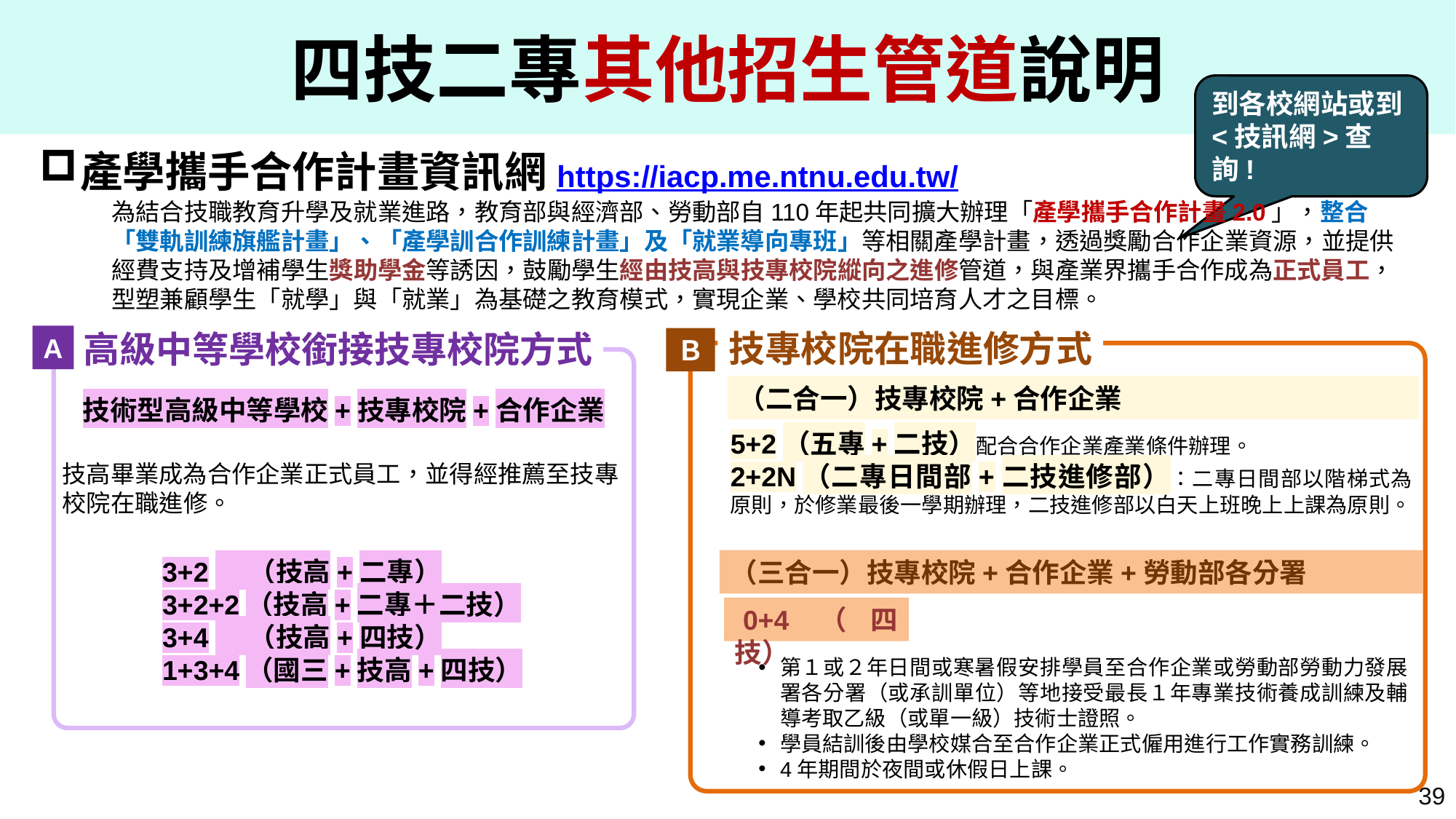

四技二專其他招生管道說明
到各校網站或到<技訊網>查詢!
產學攜手合作計畫資訊網https://iacp.me.ntnu.edu.tw/

為結合技職教育升學及就業進路，教育部與經濟部、勞動部自110年起共同擴大辦理「產學攜手合作計畫2.0」，整合「雙軌訓練旗艦計畫」、「產學訓合作訓練計畫」及「就業導向專班」等相關產學計畫，透過獎勵合作企業資源，並提供經費支持及增補學生獎助學金等誘因，鼓勵學生經由技高與技專校院縱向之進修管道，與產業界攜手合作成為正式員工，型塑兼顧學生「就學」與「就業」為基礎之教育模式，實現企業、學校共同培育人才之目標。
技專校院在職進修方式
高級中等學校銜接技專校院方式
A
Ｂ

（二合一）技專校院+合作企業
技術型高級中等學校+技專校院+合作企業

技高畢業成為合作企業正式員工，並得經推薦至技專校院在職進修。
5+2（五專+二技）配合合作企業產業條件辦理。
2+2N（二專日間部+二技進修部）：二專日間部以階梯式為原則，於修業最後一學期辦理，二技進修部以白天上班晚上上課為原則。
3+2　 （技高+二專）
3+2+2（技高+二專＋二技）
3+4　 （技高+四技）
1+3+4（國三+技高+四技）
（三合一）技專校院+合作企業+勞動部各分署
 0+4（四技）
第１或２年日間或寒暑假安排學員至合作企業或勞動部勞動力發展署各分署（或承訓單位）等地接受最長１年專業技術養成訓練及輔導考取乙級（或單一級）技術士證照。
學員結訓後由學校媒合至合作企業正式僱用進行工作實務訓練。
4年期間於夜間或休假日上課。